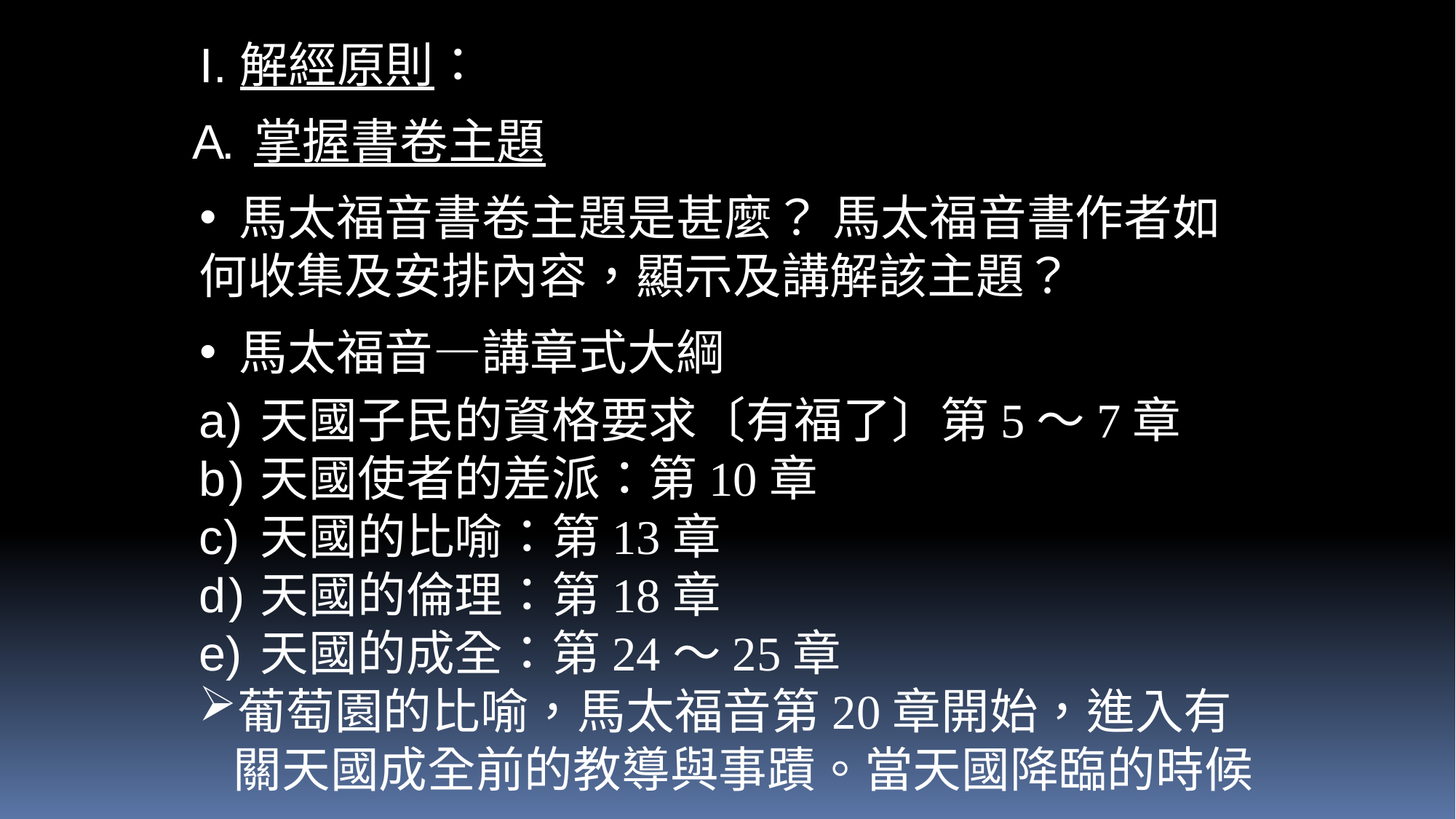

解經原則：
掌握書卷主題
 馬太福音書卷主題是甚麼？ 馬太福音書作者如何收集及安排內容，顯示及講解該主題？
 馬太福音—講章式大綱
天國子民的資格要求〔有福了〕第5～7章
天國使者的差派：第10章
天國的比喻：第13章
天國的倫理：第18章
天國的成全：第24～25章
葡萄園的比喻，馬太福音第20章開始，進入有關天國成全前的教導與事蹟。當天國降臨的時候…